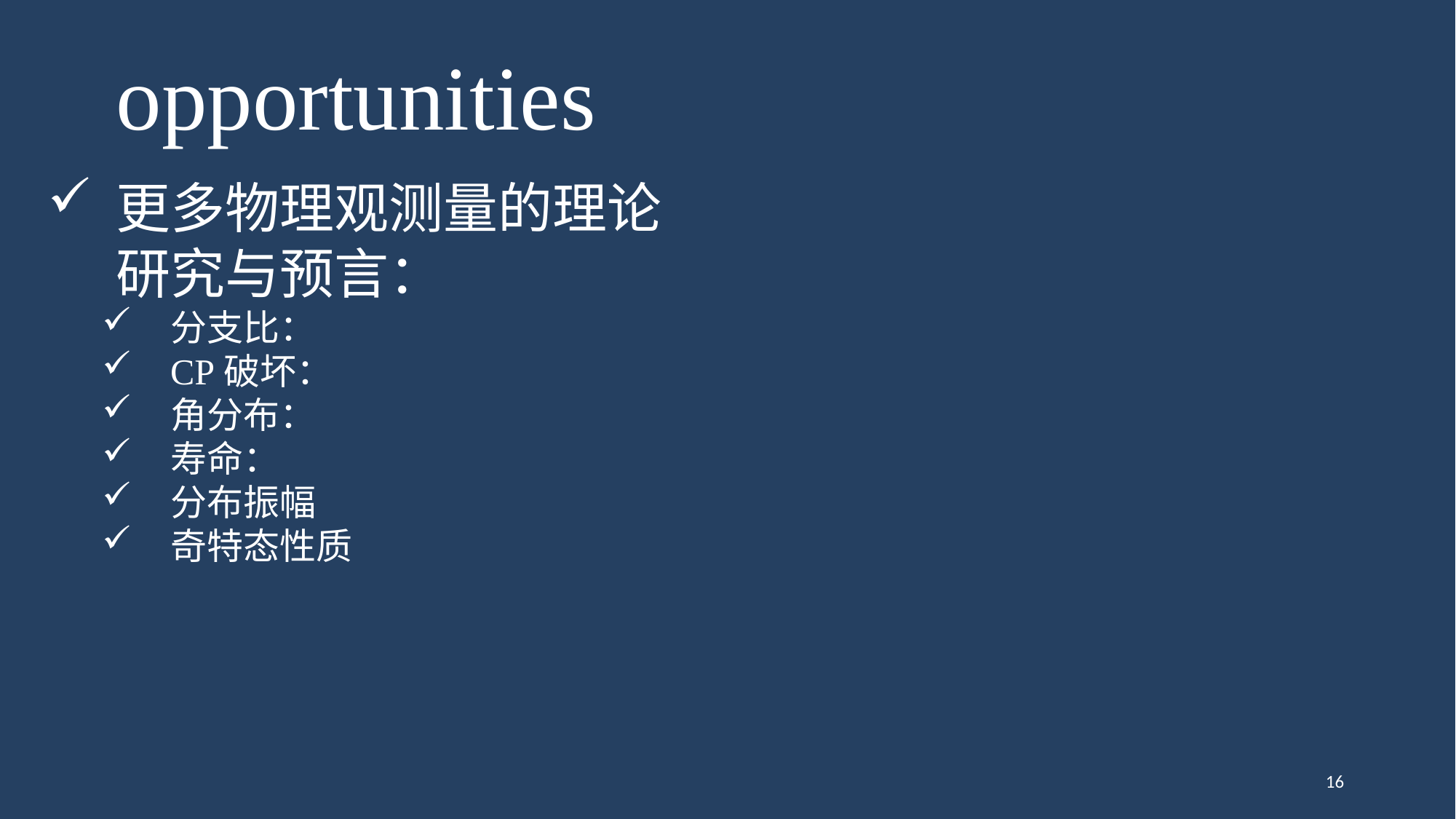

opportunities
更多物理观测量的理论研究与预言：
分支比：
CP破坏：
角分布：
寿命：
分布振幅
奇特态性质

16